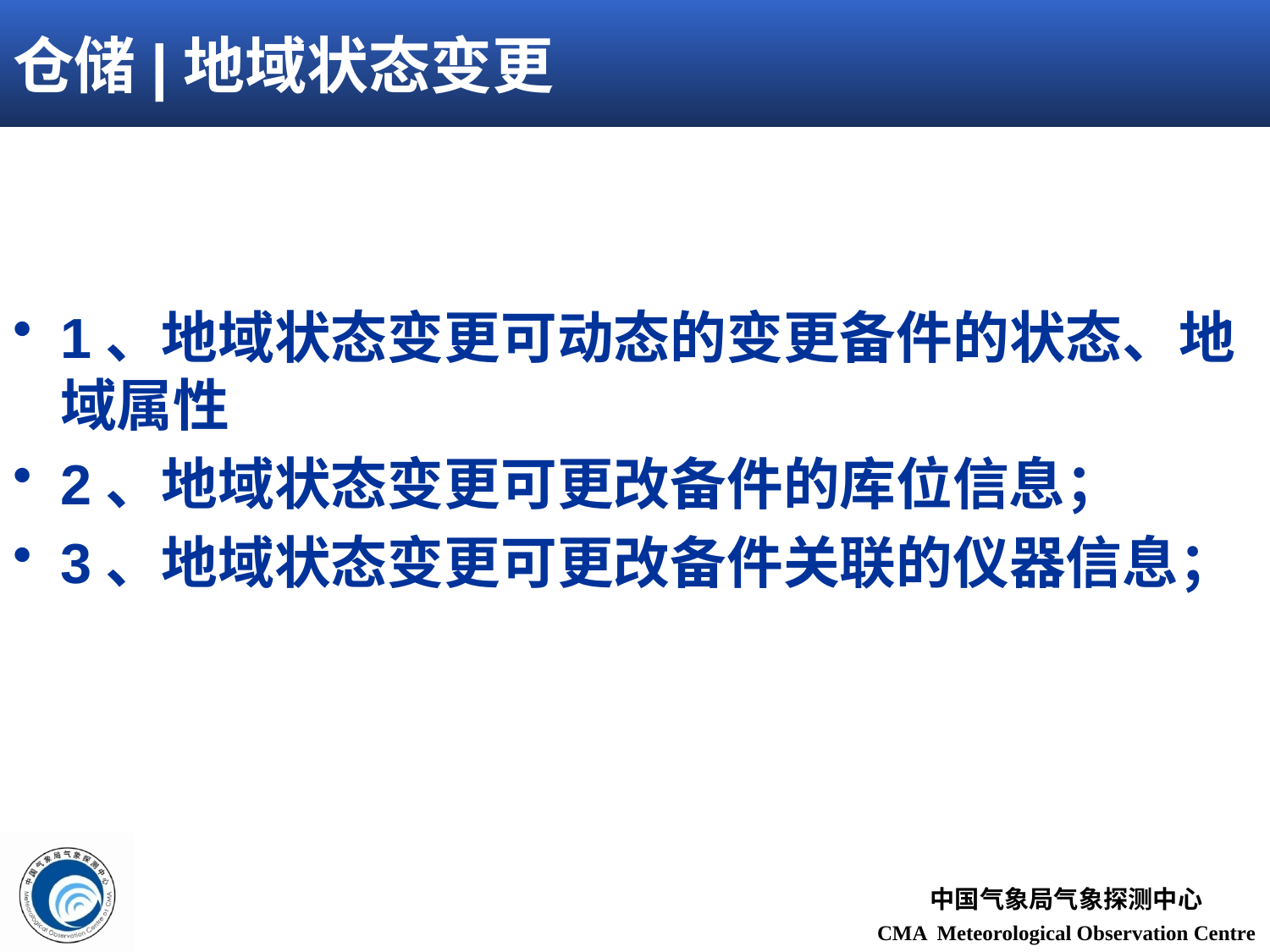

# 仓储|地域状态变更

1、地域状态变更可动态的变更备件的状态、地域属性
2、地域状态变更可更改备件的库位信息；
3、地域状态变更可更改备件关联的仪器信息；